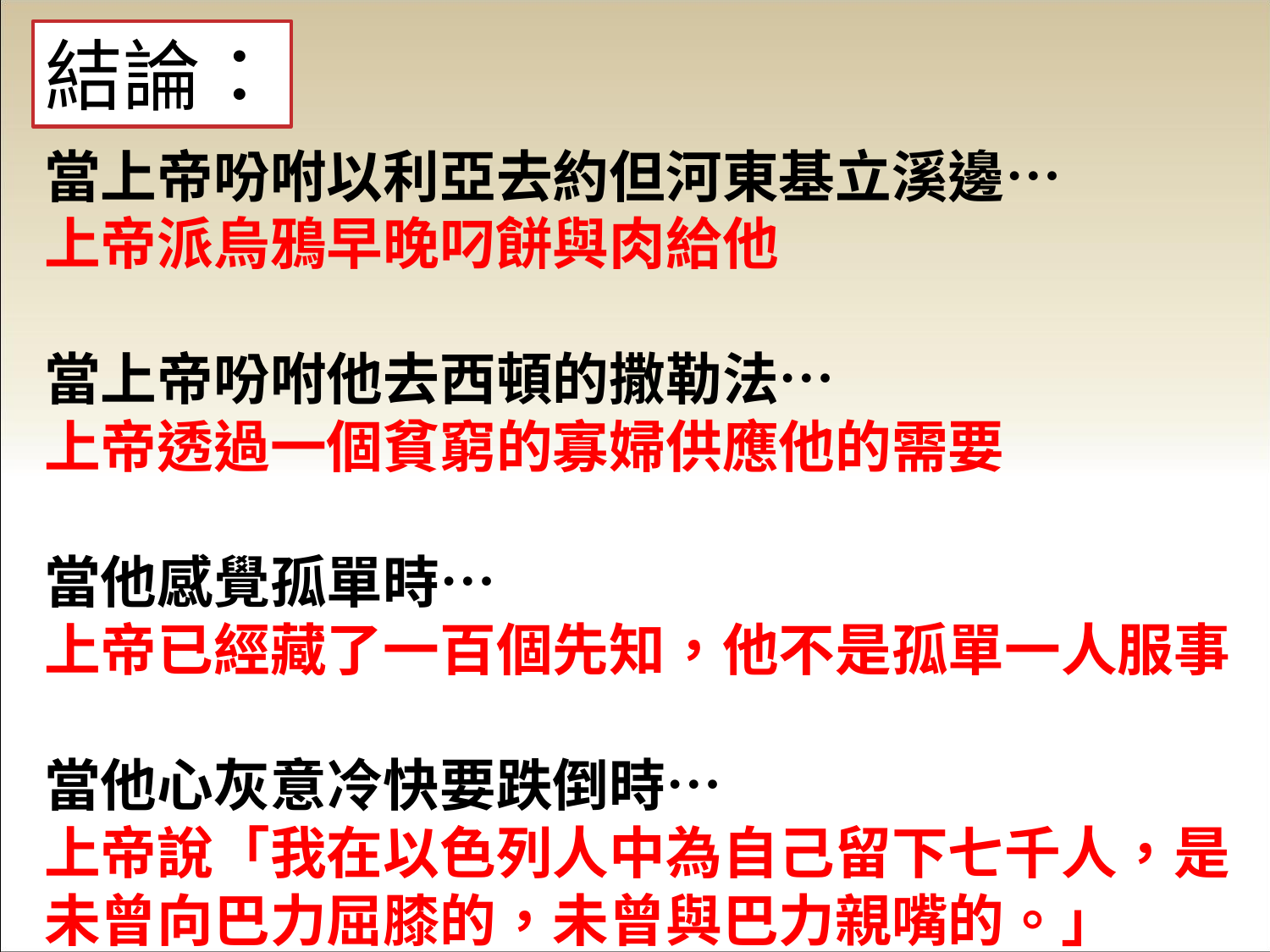

結論：
當上帝吩咐以利亞去約但河東基立溪邊…
上帝派烏鴉早晚叼餅與肉給他

當上帝吩咐他去西頓的撒勒法…
上帝透過一個貧窮的寡婦供應他的需要

當他感覺孤單時…
上帝已經藏了一百個先知，他不是孤單一人服事

當他心灰意冷快要跌倒時…
上帝說「我在以色列人中為自己留下七千人，是未曾向巴力屈膝的，未曾與巴力親嘴的。」